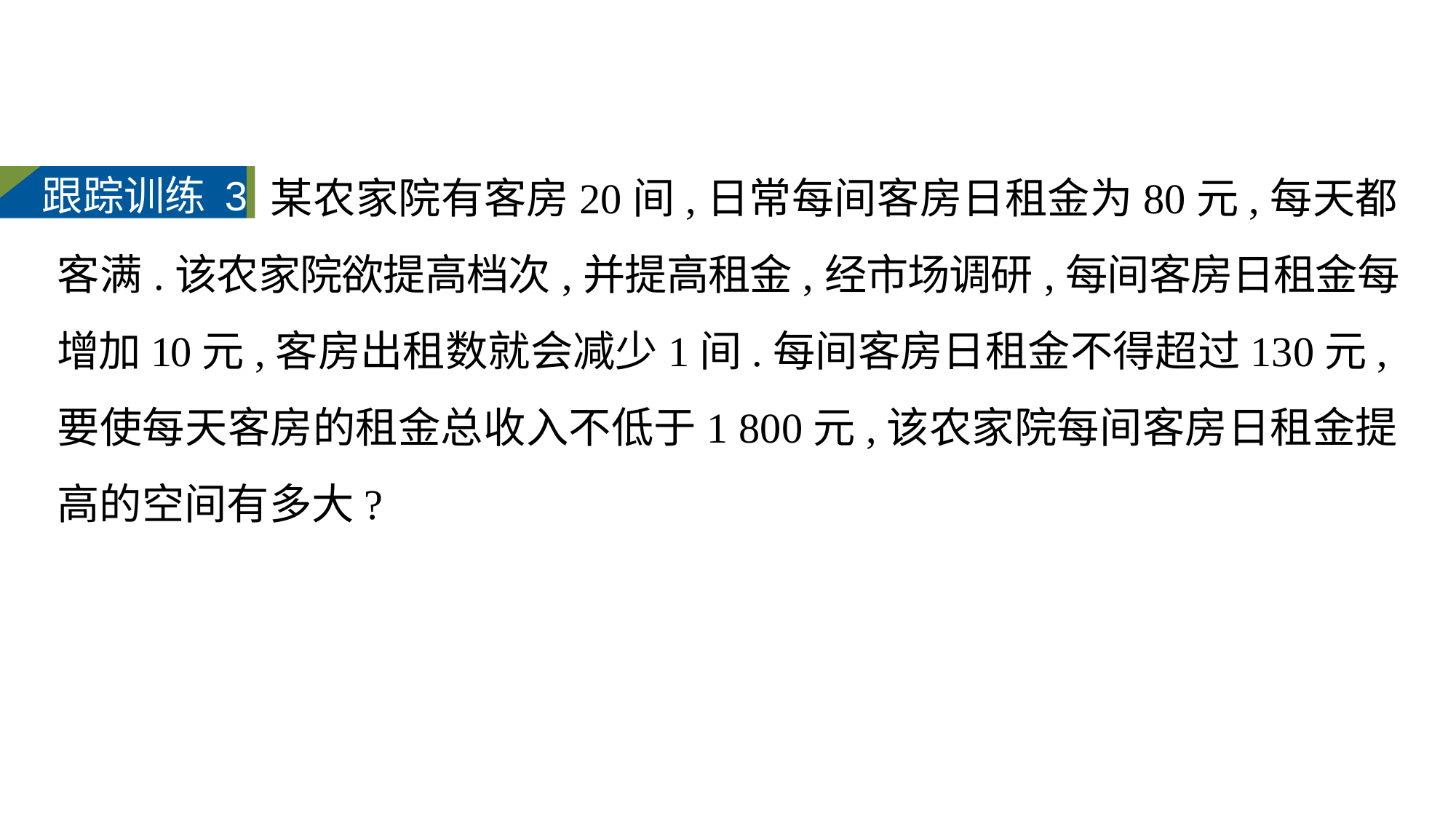

某农家院有客房20间,日常每间客房日租金为80元,每天都客满.该农家院欲提高档次,并提高租金,经市场调研,每间客房日租金每增加10元,客房出租数就会减少1间.每间客房日租金不得超过130元,要使每天客房的租金总收入不低于1 800元,该农家院每间客房日租金提高的空间有多大?
跟踪训练 3